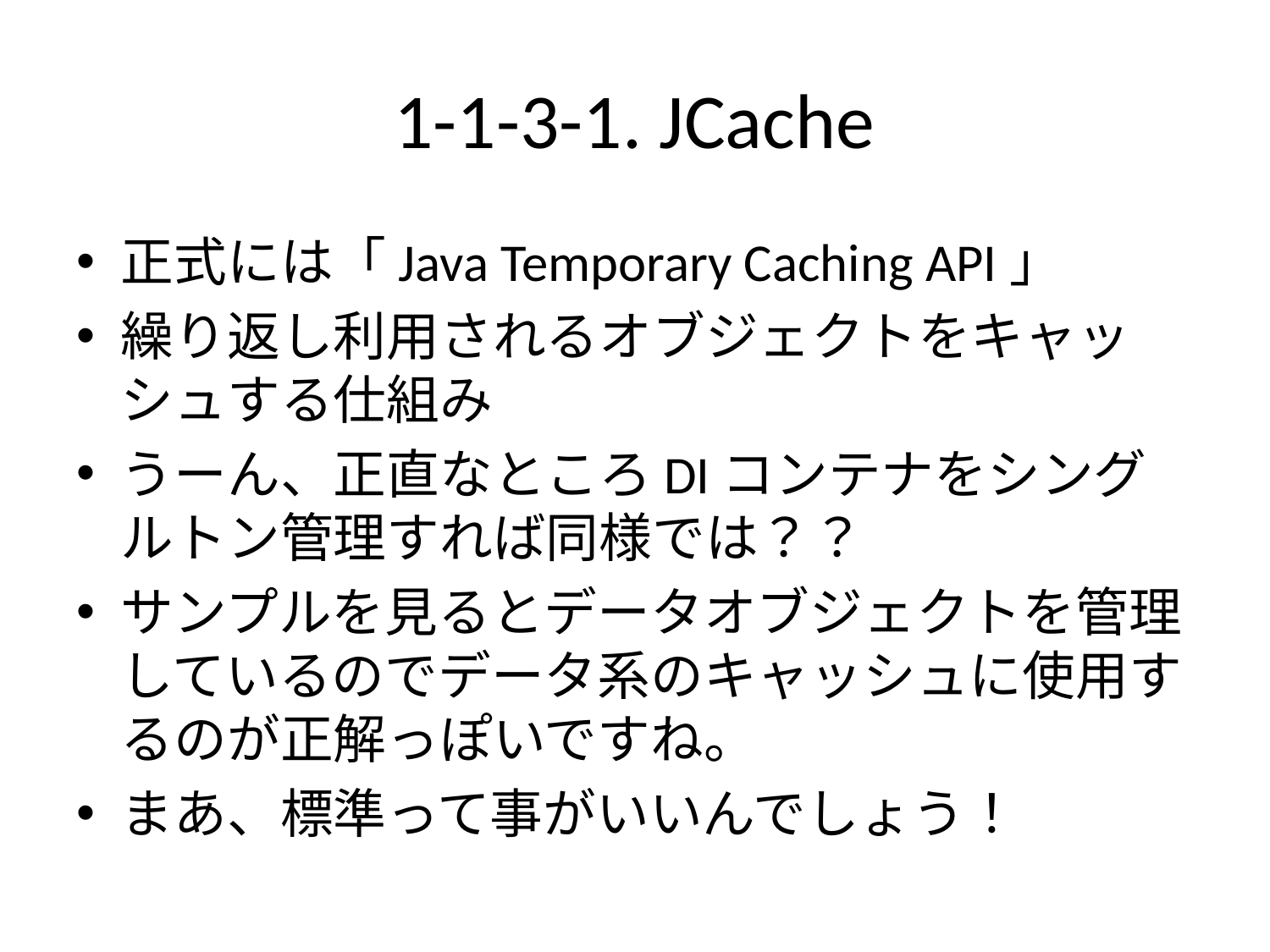

# 1-1-3-1. JCache
正式には「Java Temporary Caching API」
繰り返し利用されるオブジェクトをキャッシュする仕組み
うーん、正直なところDIコンテナをシングルトン管理すれば同様では？？
サンプルを見るとデータオブジェクトを管理しているのでデータ系のキャッシュに使用するのが正解っぽいですね。
まあ、標準って事がいいんでしょう！